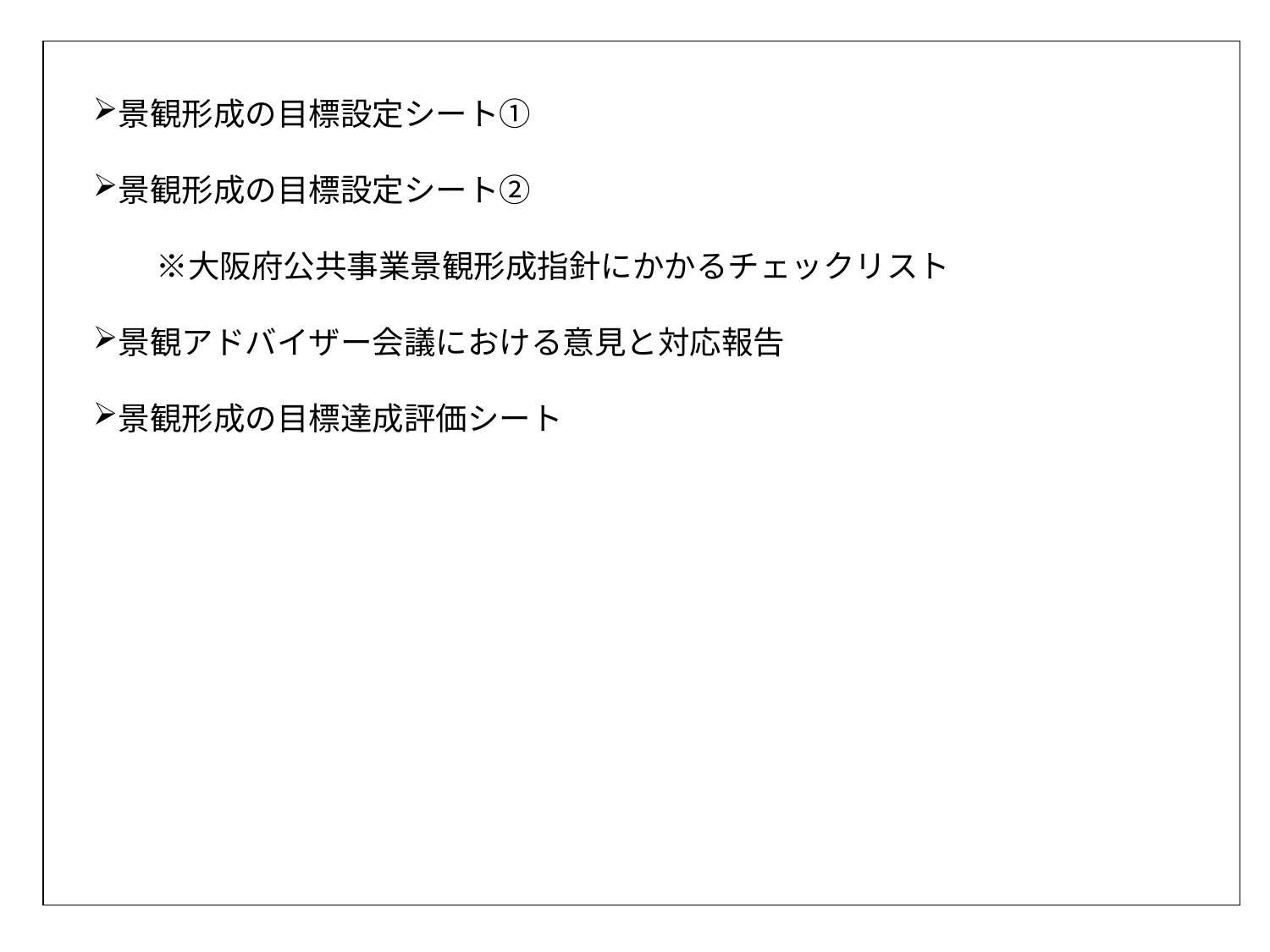

景観形成の目標設定シート①
景観形成の目標設定シート②
　　※大阪府公共事業景観形成指針にかかるチェックリスト
景観アドバイザー会議における意見と対応報告
景観形成の目標達成評価シート